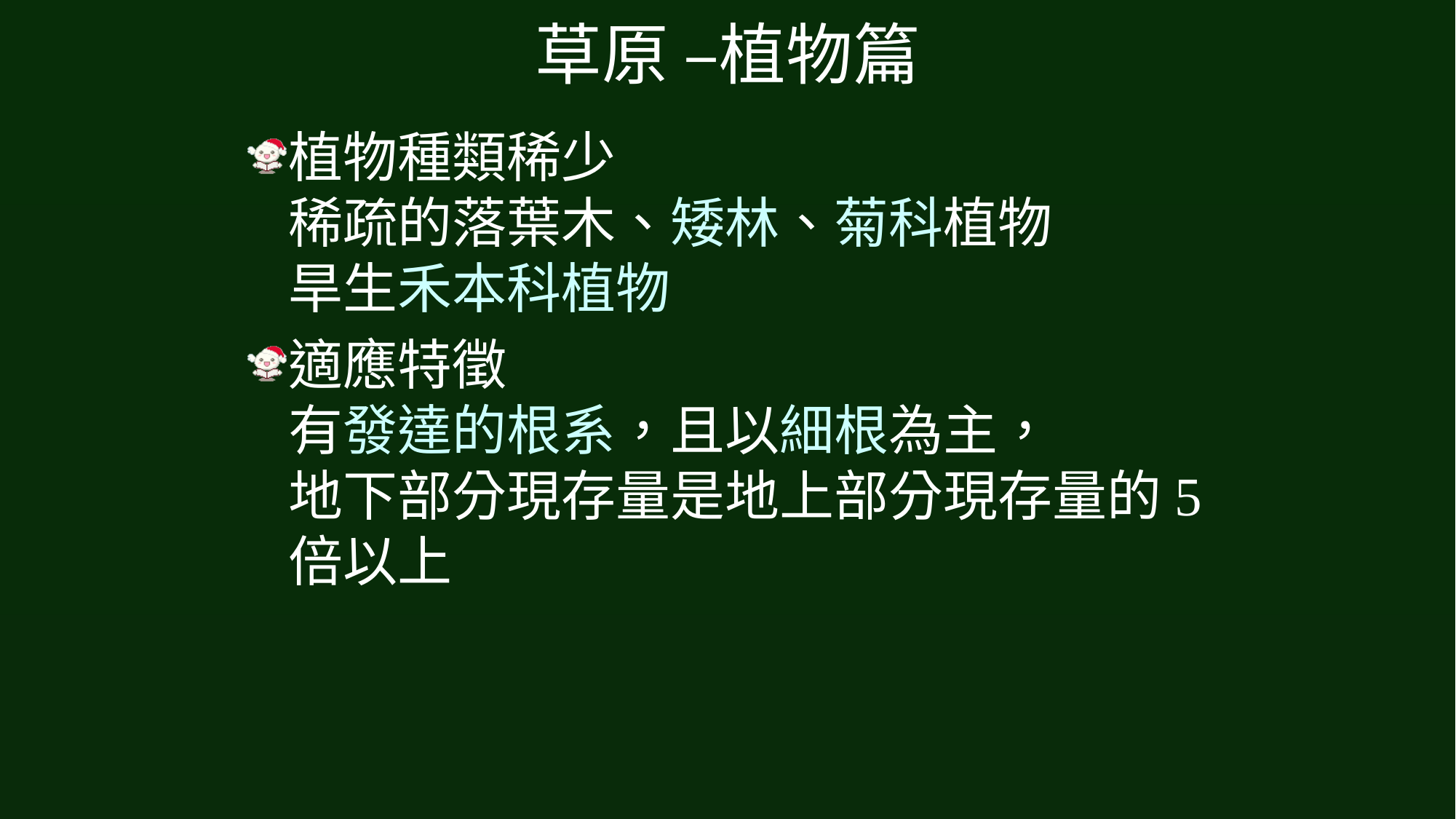

# 草原 –植物篇
植物種類稀少
稀疏的落葉木、矮林、菊科植物
旱生禾本科植物
適應特徵
有發達的根系，且以細根為主，
地下部分現存量是地上部分現存量的5倍以上